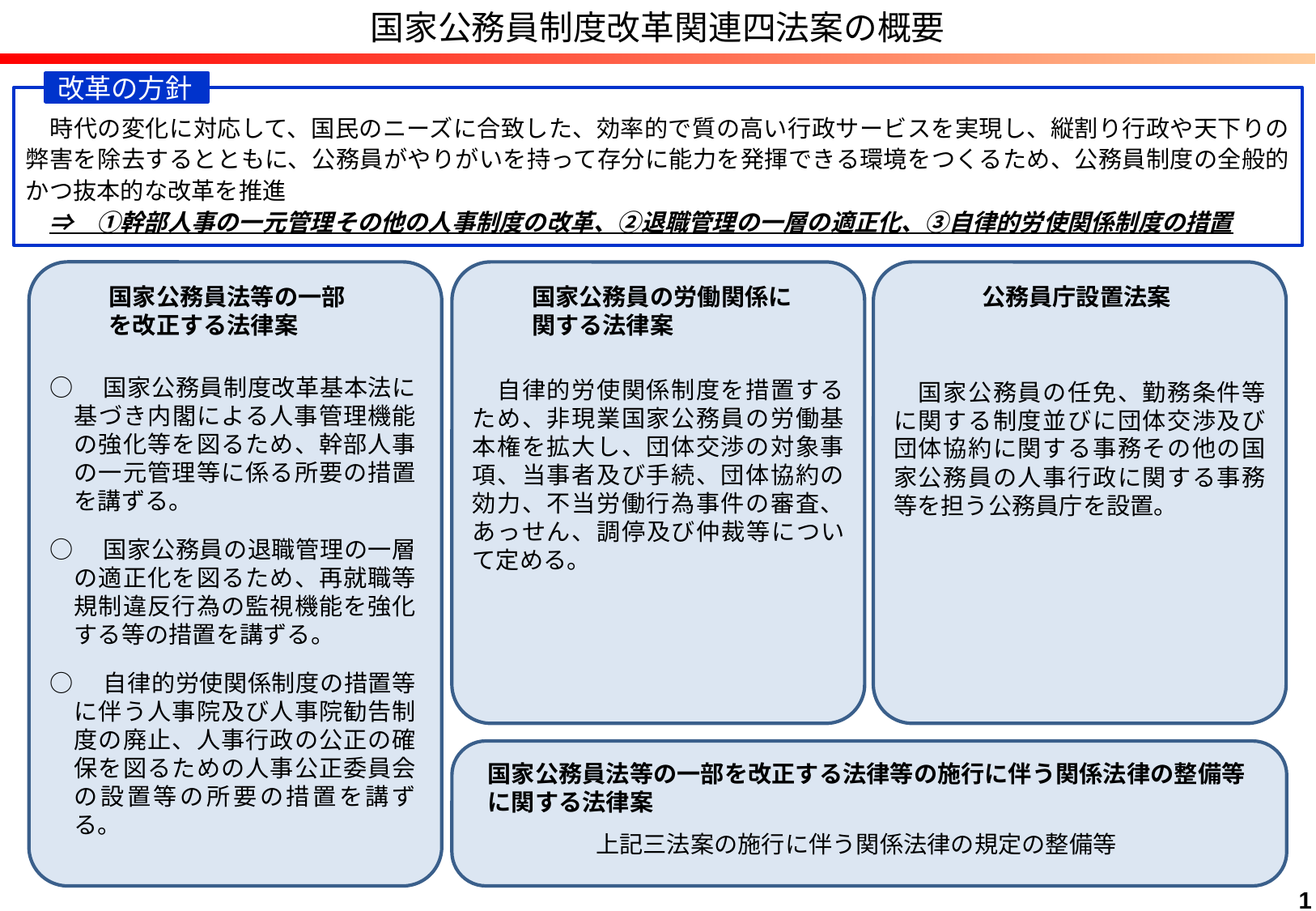

国家公務員制度改革関連四法案の概要

改革の方針
時代の変化に対応して、国民のニーズに合致した、効率的で質の高い行政サービスを実現し、縦割り行政や天下りの弊害を除去するとともに、公務員がやりがいを持って存分に能力を発揮できる環境をつくるため、公務員制度の全般的かつ抜本的な改革を推進
　⇒　①幹部人事の一元管理その他の人事制度の改革、②退職管理の一層の適正化、③自律的労使関係制度の措置

国家公務員法等の一部を改正する法律案
国家公務員の労働関係に関する法律案
公務員庁設置法案
○　国家公務員制度改革基本法に基づき内閣による人事管理機能の強化等を図るため、幹部人事の一元管理等に係る所要の措置を講ずる。
○　国家公務員の退職管理の一層の適正化を図るため、再就職等規制違反行為の監視機能を強化する等の措置を講ずる。
○　自律的労使関係制度の措置等に伴う人事院及び人事院勧告制度の廃止、人事行政の公正の確保を図るための人事公正委員会の設置等の所要の措置を講ずる。
　自律的労使関係制度を措置するため、非現業国家公務員の労働基本権を拡大し、団体交渉の対象事項、当事者及び手続、団体協約の効力、不当労働行為事件の審査、あっせん、調停及び仲裁等について定める。
　国家公務員の任免、勤務条件等に関する制度並びに団体交渉及び団体協約に関する事務その他の国家公務員の人事行政に関する事務等を担う公務員庁を設置。

国家公務員法等の一部を改正する法律等の施行に伴う関係法律の整備等に関する法律案
上記三法案の施行に伴う関係法律の規定の整備等
1